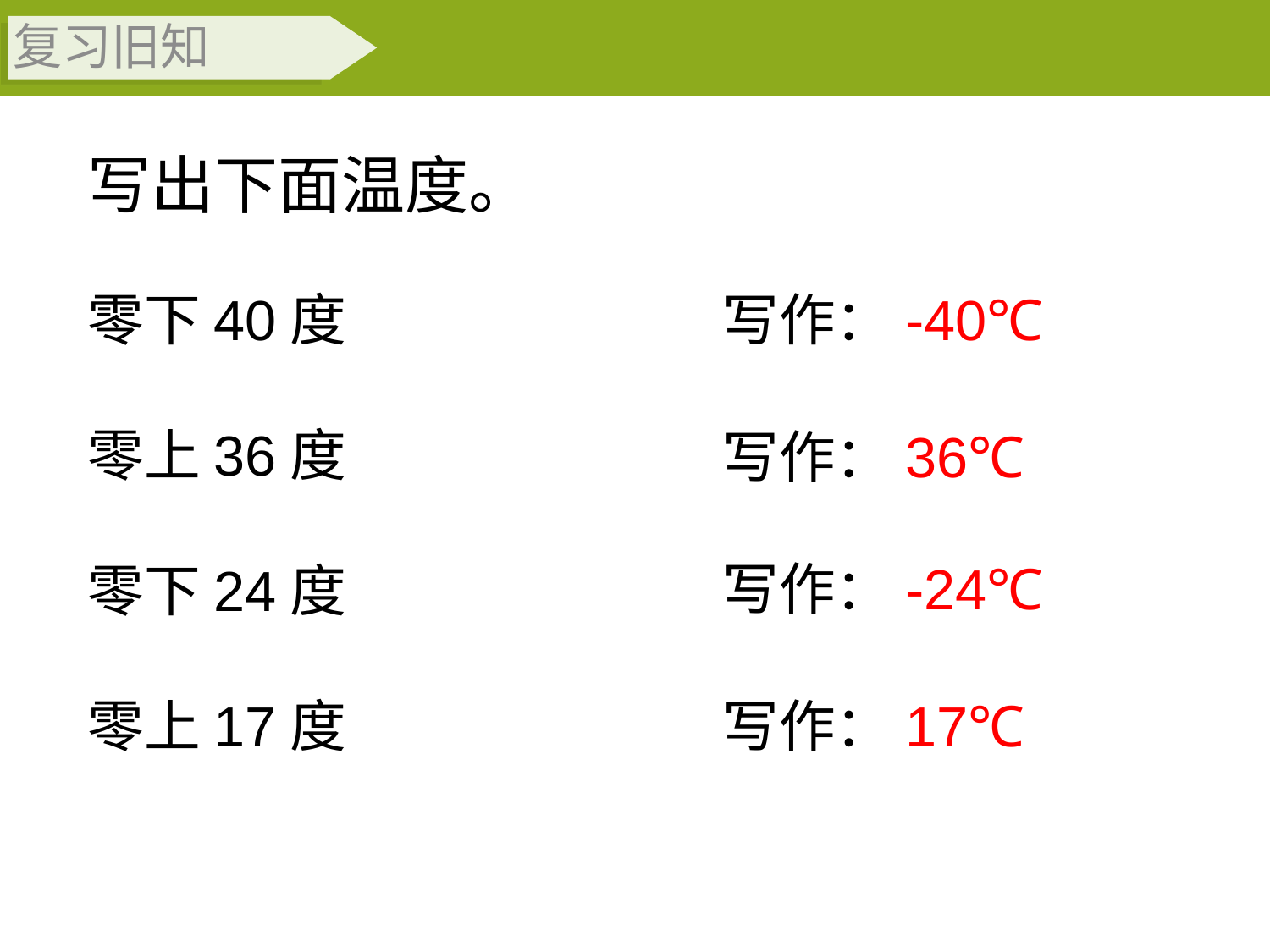

复习旧知
写出下面温度。
零下40度

零上36度

零下24度

零上17度
写作：-40℃
写作：36℃
写作：-24℃
写作：17℃